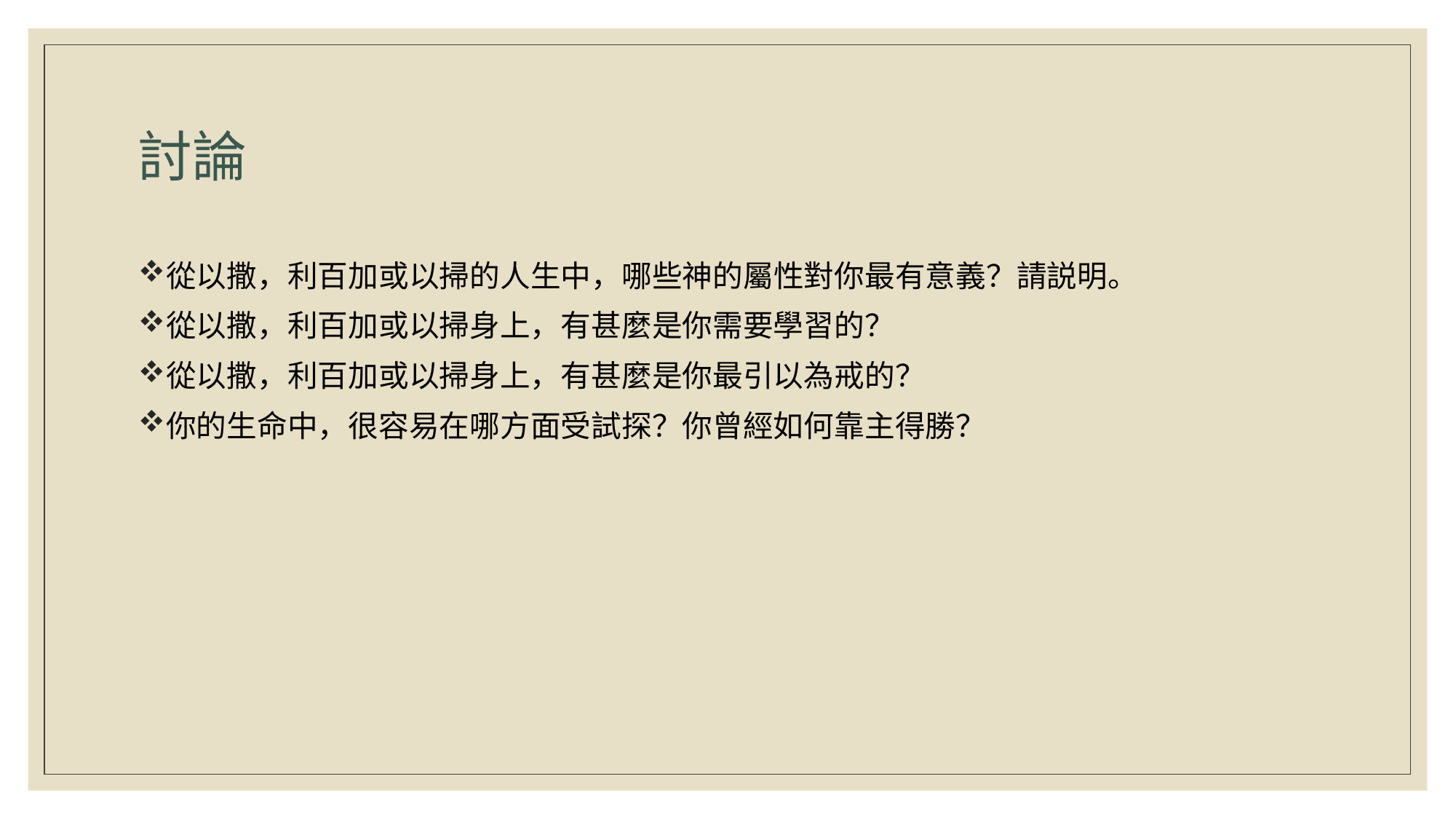

# 討論
從以撒，利百加或以掃的人生中，哪些神的屬性對你最有意義？請説明。
從以撒，利百加或以掃身上，有甚麼是你需要學習的？
從以撒，利百加或以掃身上，有甚麼是你最引以為戒的？
你的生命中，很容易在哪方面受試探？你曾經如何靠主得勝？